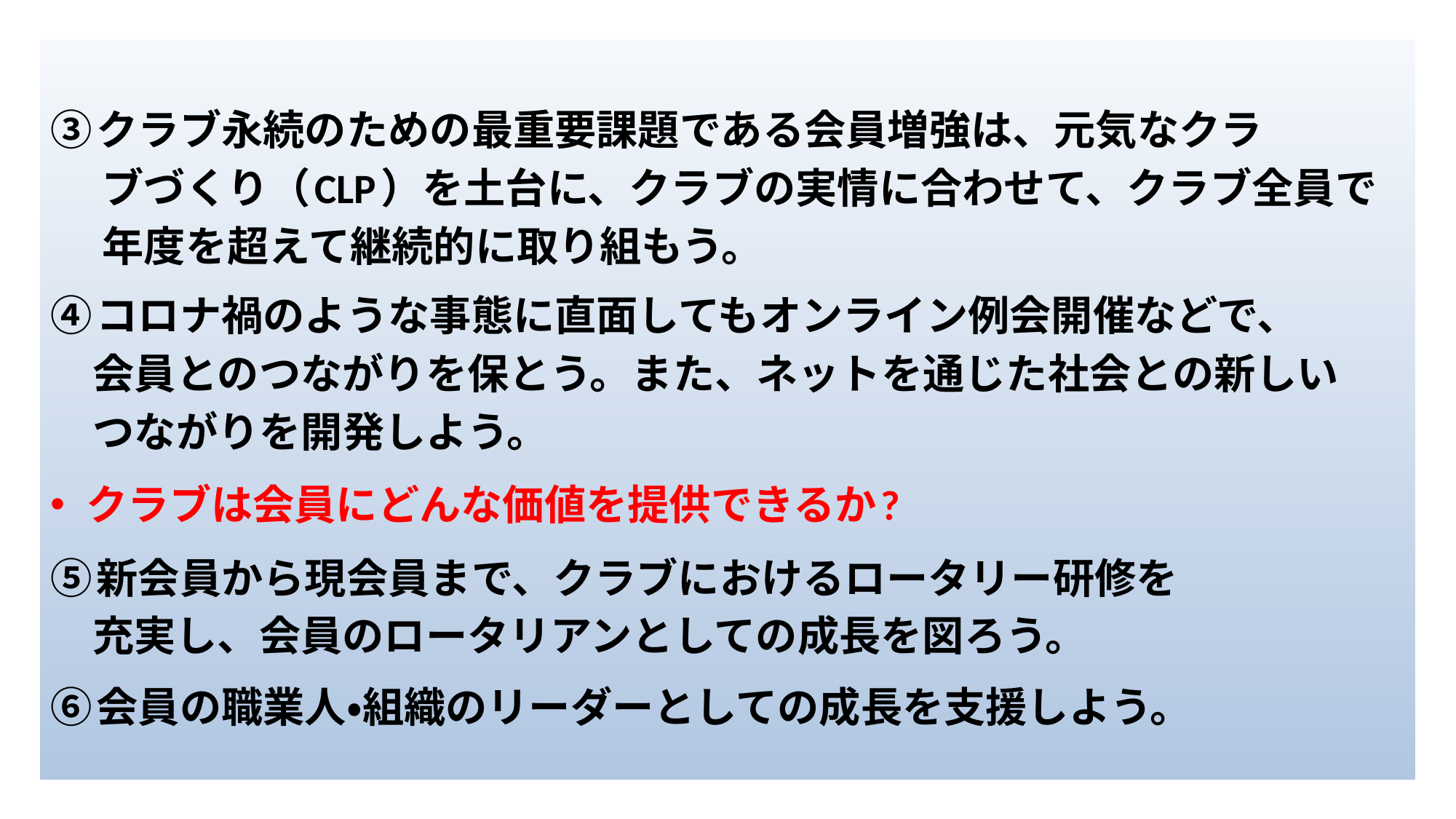

③クラブ永続のための最重要課題である会員増強は、元気なクラ
     ブづくり（CLP）を土台に、クラブの実情に合わせて、クラブ全員で
     年度を超えて継続的に取り組もう。

④コロナ禍のような事態に直面してもオンライン例会開催などで、
    会員とのつながりを保とう。また、ネットを通じた社会との新しい
    つながりを開発しよう。

クラブは会員にどんな価値を提供できるか?

⑤新会員から現会員まで、クラブにおけるロータリー研修を
　充実し、会員のロータリアンとしての成長を図ろう。

⑥会員の職業人・組織のリーダーとしての成長を支援しよう。